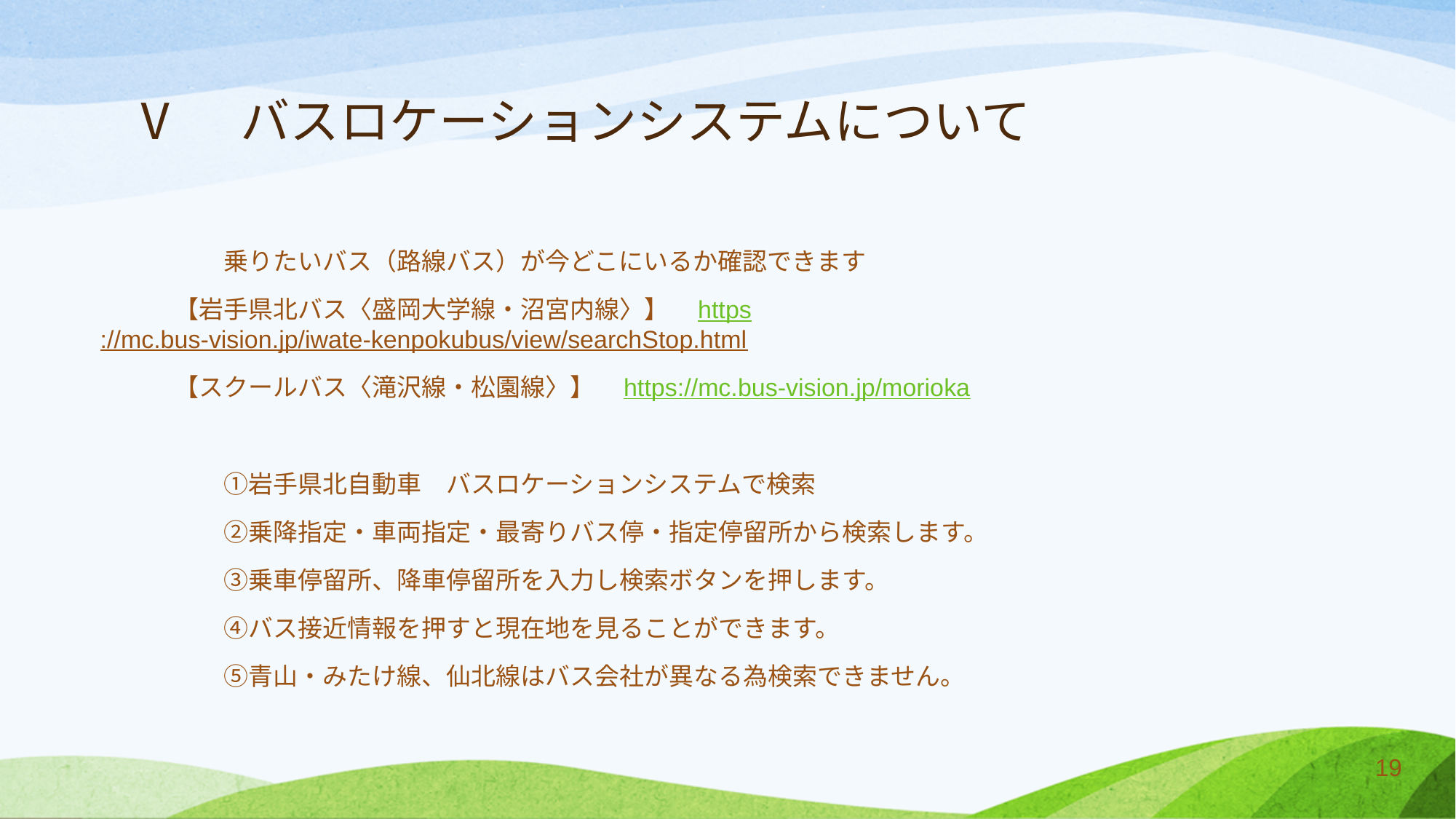

# Ⅴ　バスロケーションシステムについて

　　　　　乗りたいバス（路線バス）が今どこにいるか確認できます
　　　【岩手県北バス〈盛岡大学線・沼宮内線〉】　https://mc.bus-vision.jp/iwate-kenpokubus/view/searchStop.html
　　　【スクールバス〈滝沢線・松園線〉】　https://mc.bus-vision.jp/morioka

　　　　　①岩手県北自動車　バスロケーションシステムで検索
　　　　　②乗降指定・車両指定・最寄りバス停・指定停留所から検索します。
　　　　　③乗車停留所、降車停留所を入力し検索ボタンを押します。
　　　　　④バス接近情報を押すと現在地を見ることができます。
　　　　　⑤青山・みたけ線、仙北線はバス会社が異なる為検索できません。
19